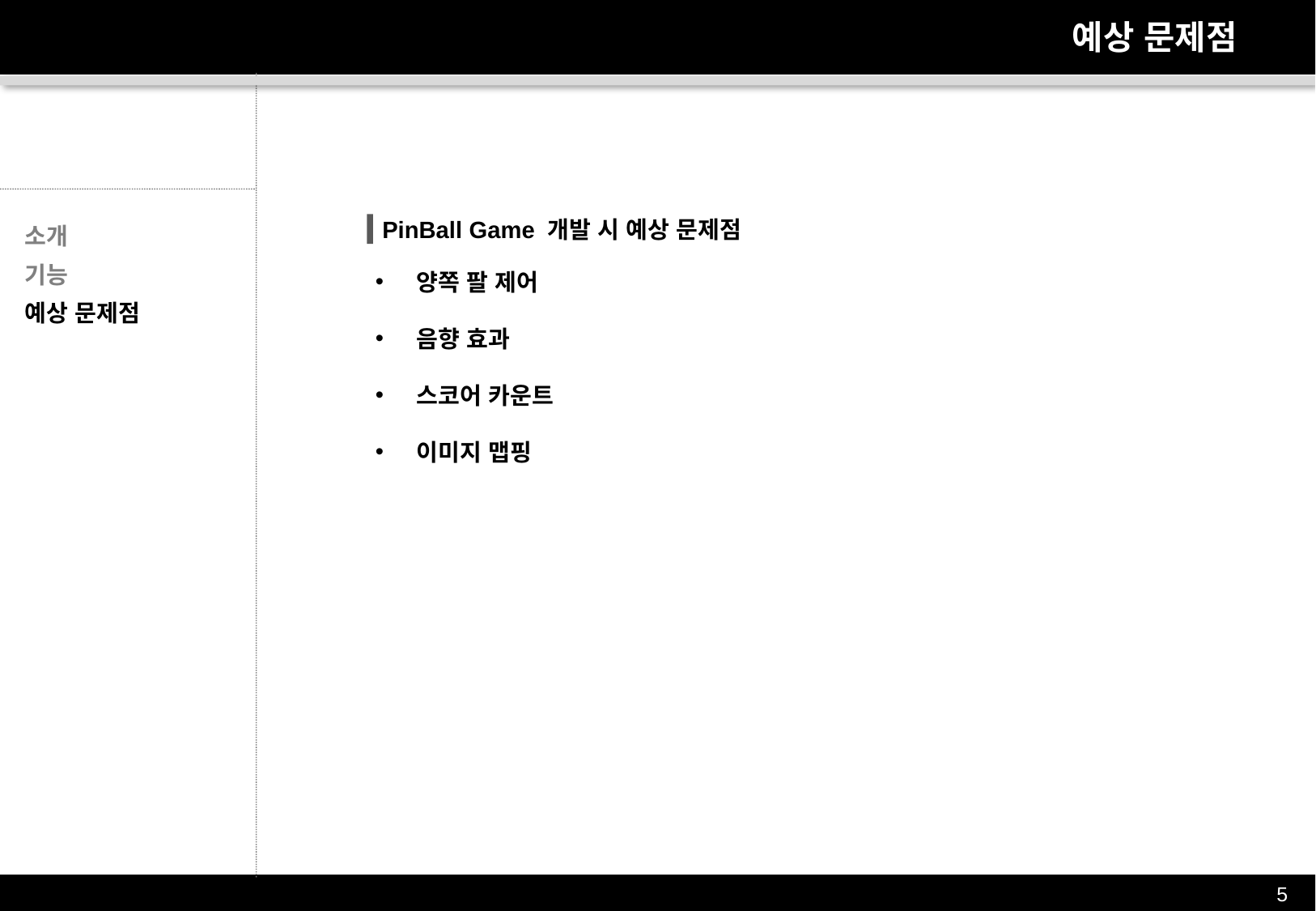

# 예상 문제점

 PinBall Game 개발 시 예상 문제점

소개
기능
 양쪽 팔 제어

 음향 효과

 스코어 카운트

 이미지 맵핑

예상 문제점